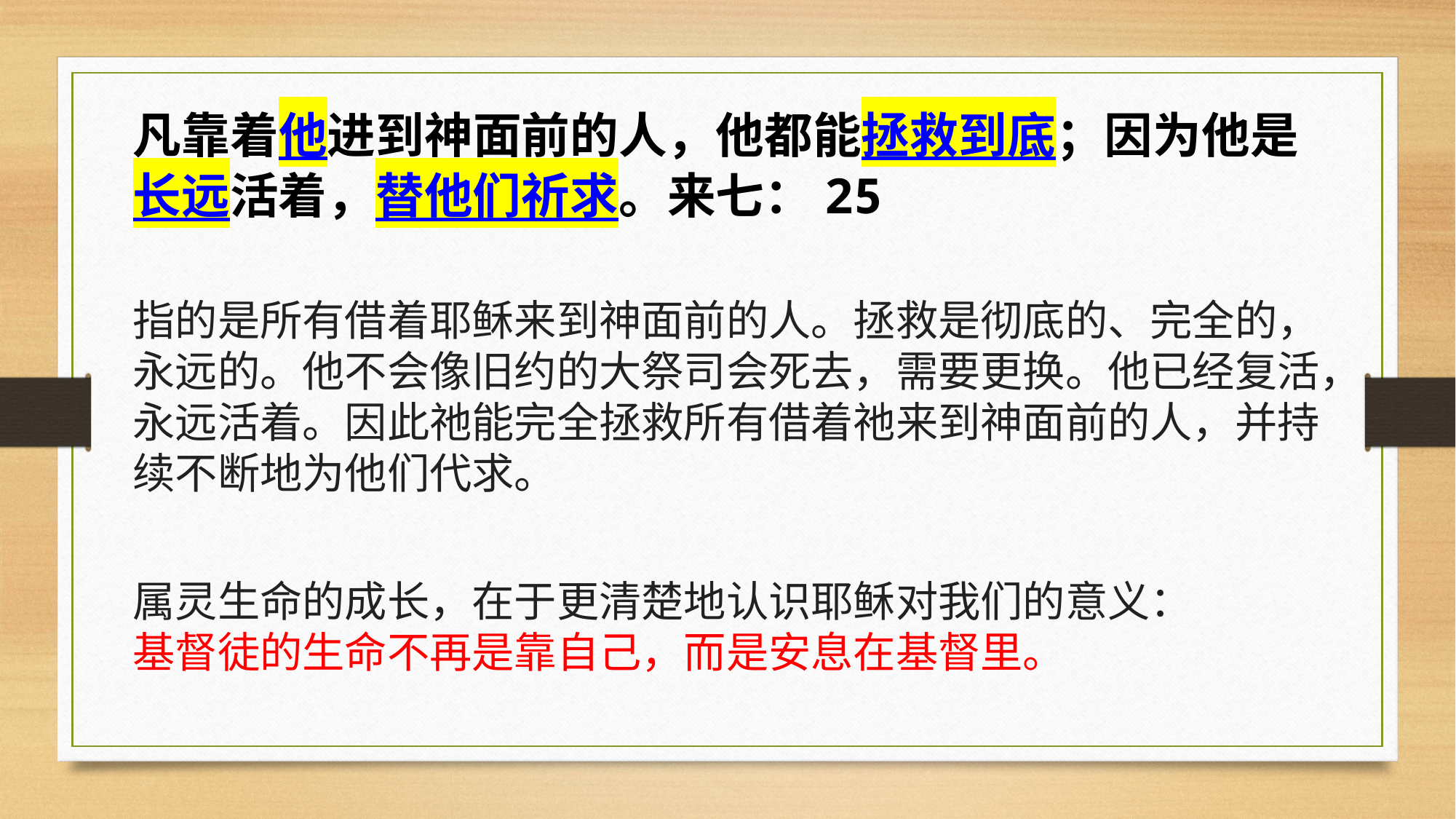

凡靠着他进到神面前的人，他都能拯救到底；因为他是长远活着，替他们祈求。来七：25
指的是所有借着耶稣来到神面前的人。拯救是彻底的、完全的，永远的。他不会像旧约的大祭司会死去，需要更换。他已经复活，永远活着。因此祂能完全拯救所有借着祂来到神面前的人，并持续不断地为他们代求。
属灵生命的成长，在于更清楚地认识耶稣对我们的意义：
基督徒的生命不再是靠自己，而是安息在基督里。